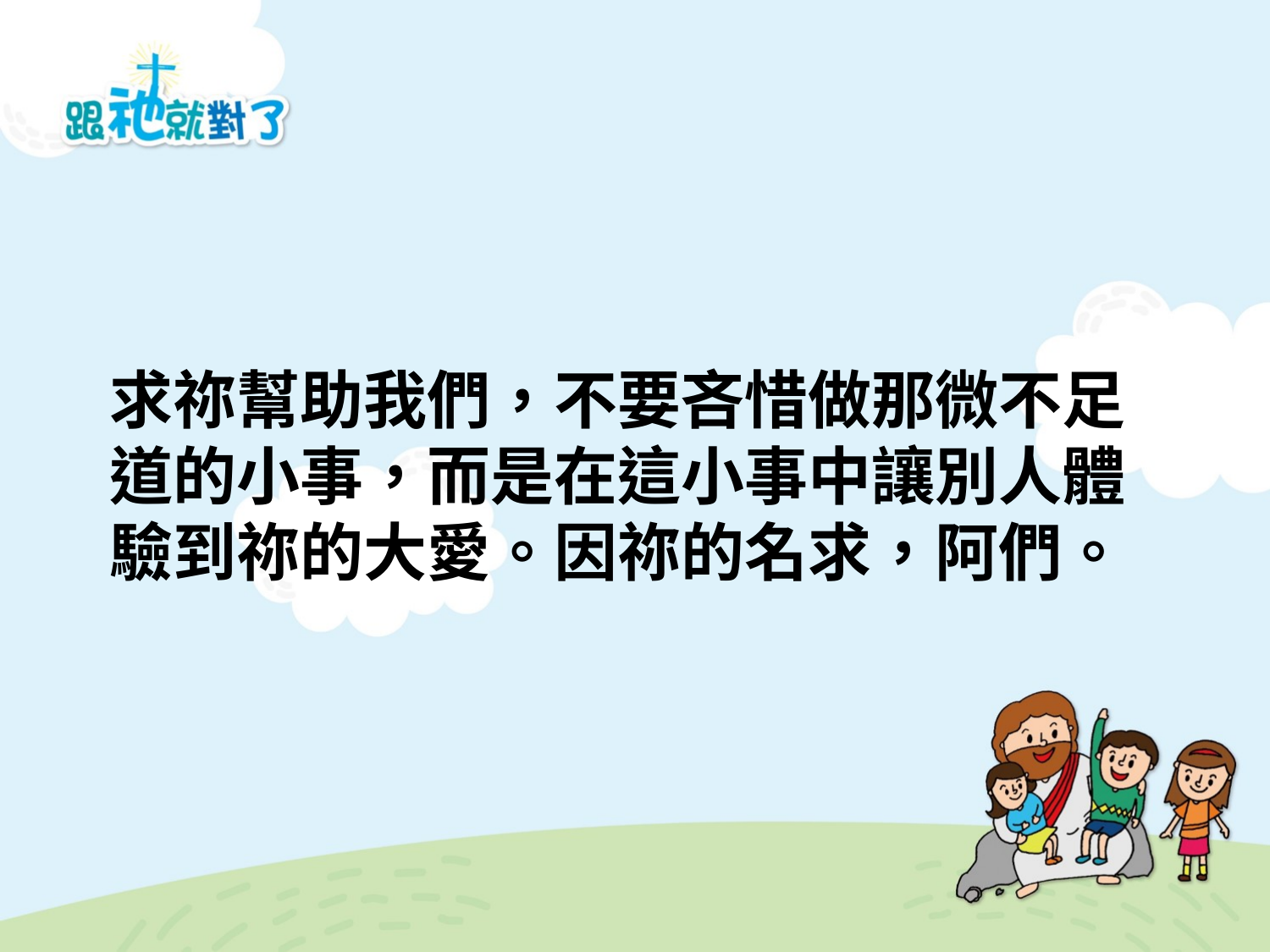

求祢幫助我們，不要吝惜做那微不足道的小事，而是在這小事中讓別人體驗到祢的大愛。因祢的名求，阿們。